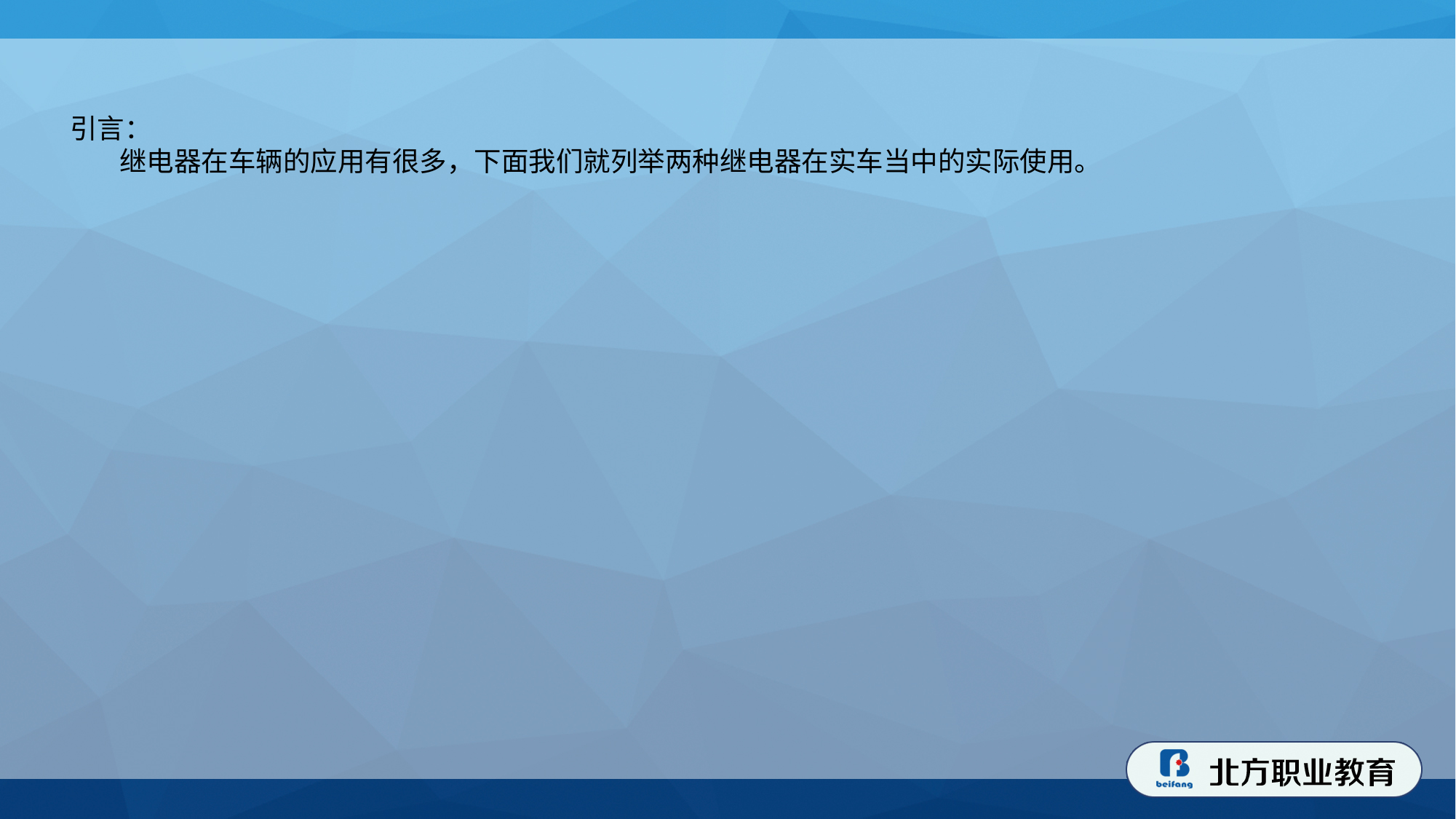

引言：
       继电器在车辆的应用有很多，下面我们就列举两种继电器在实车当中的实际使用。